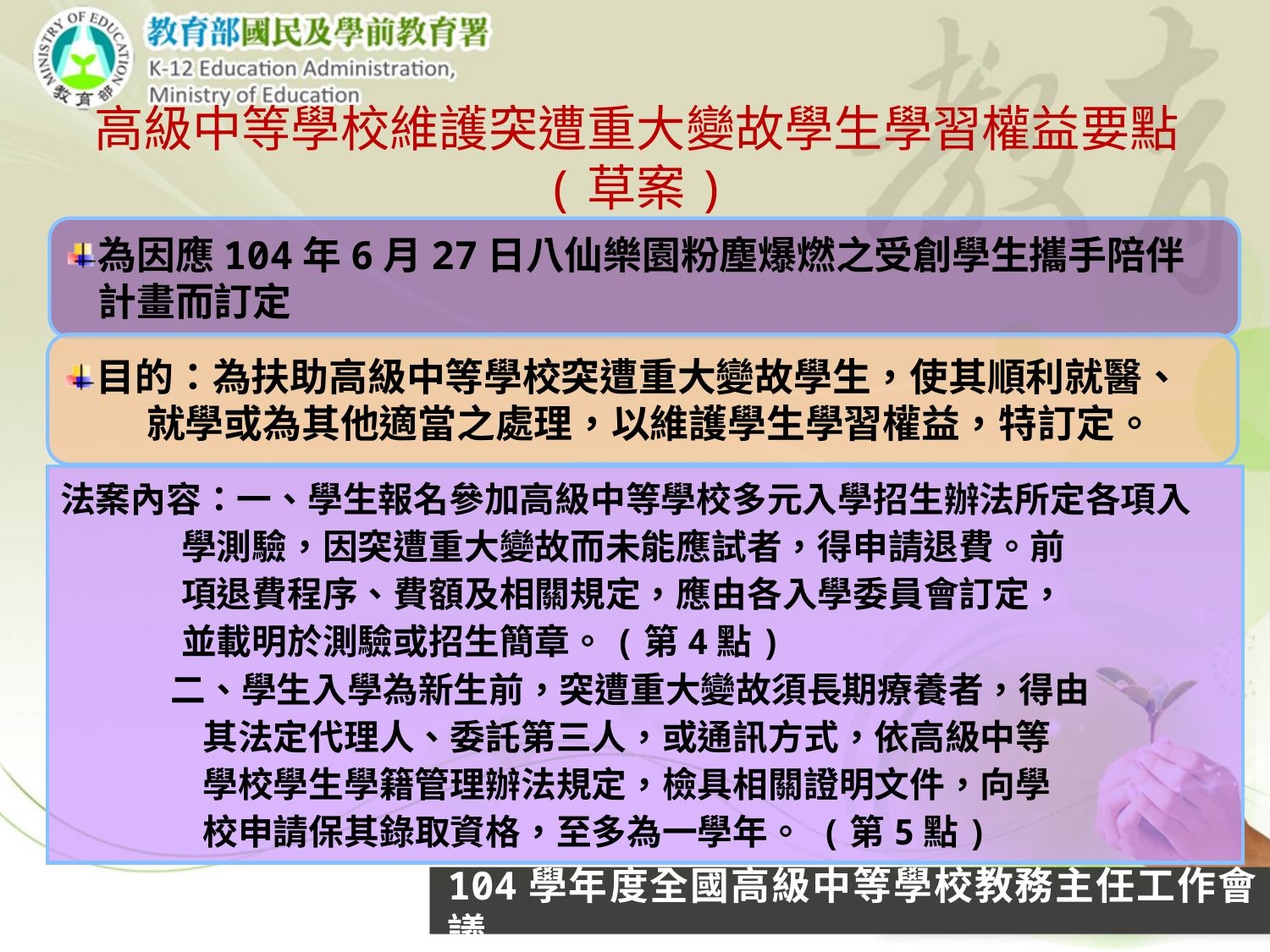

# 高級中等學校維護突遭重大變故學生學習權益要點 (草案)
為因應104年6月27日八仙樂園粉塵爆燃之受創學生攜手陪伴計畫而訂定
目的：為扶助高級中等學校突遭重大變故學生，使其順利就醫、
        就學或為其他適當之處理，以維護學生學習權益，特訂定。
法案內容：一、學生報名參加高級中等學校多元入學招生辦法所定各項入
              學測驗，因突遭重大變故而未能應試者，得申請退費。前
              項退費程序、費額及相關規定，應由各入學委員會訂定，
              並載明於測驗或招生簡章。(第4點)
        二、學生入學為新生前，突遭重大變故須長期療養者，得由
            其法定代理人、委託第三人，或通訊方式，依高級中等
            學校學生學籍管理辦法規定，檢具相關證明文件，向學
            校申請保其錄取資格，至多為一學年。 (第5點)
104學年度全國高級中等學校教務主任工作會議
53
53